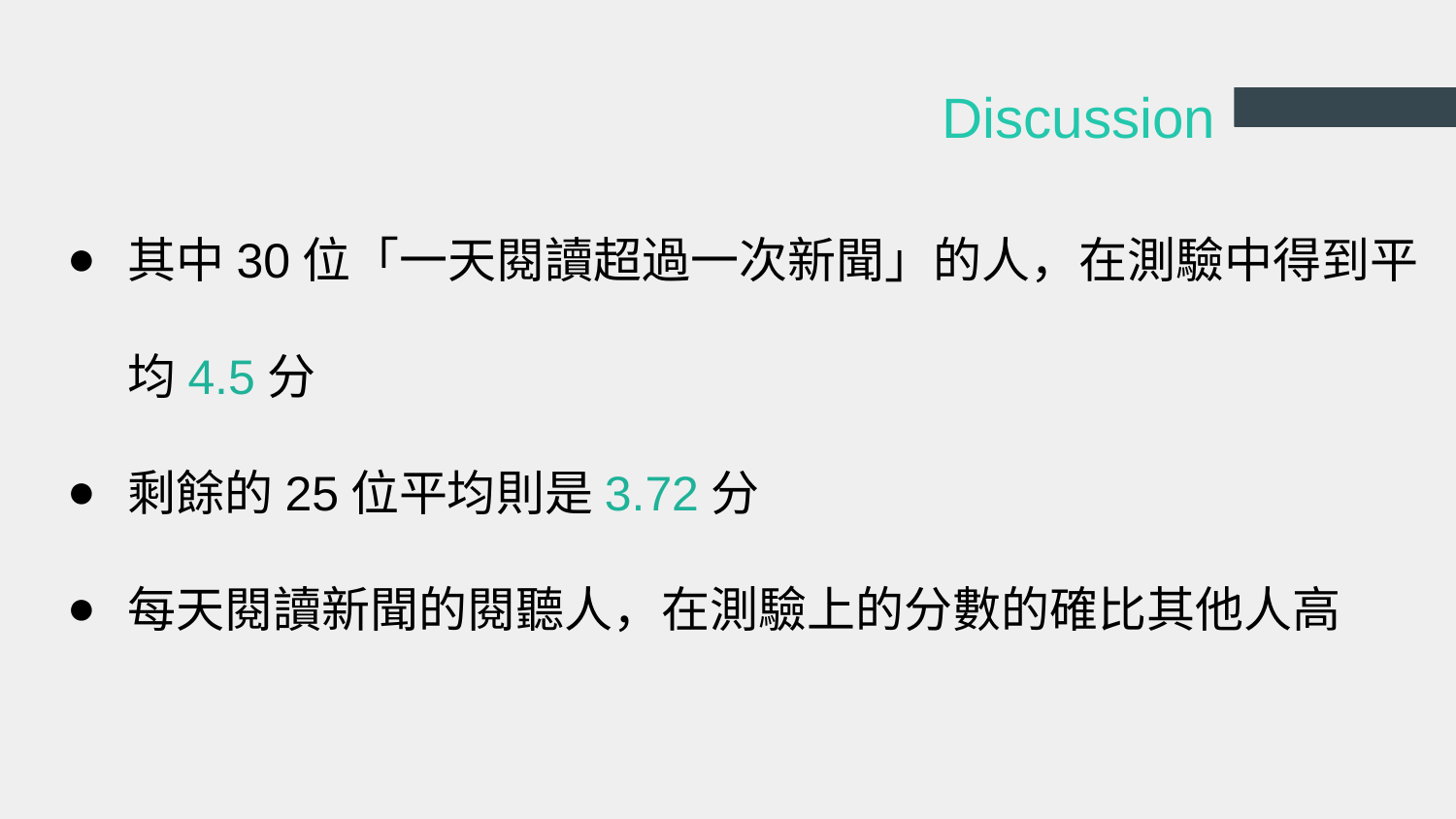

# Discussion
其中30位「一天閱讀超過一次新聞」的人，在測驗中得到平均4.5分
剩餘的25位平均則是3.72分
每天閱讀新聞的閱聽人，在測驗上的分數的確比其他人高